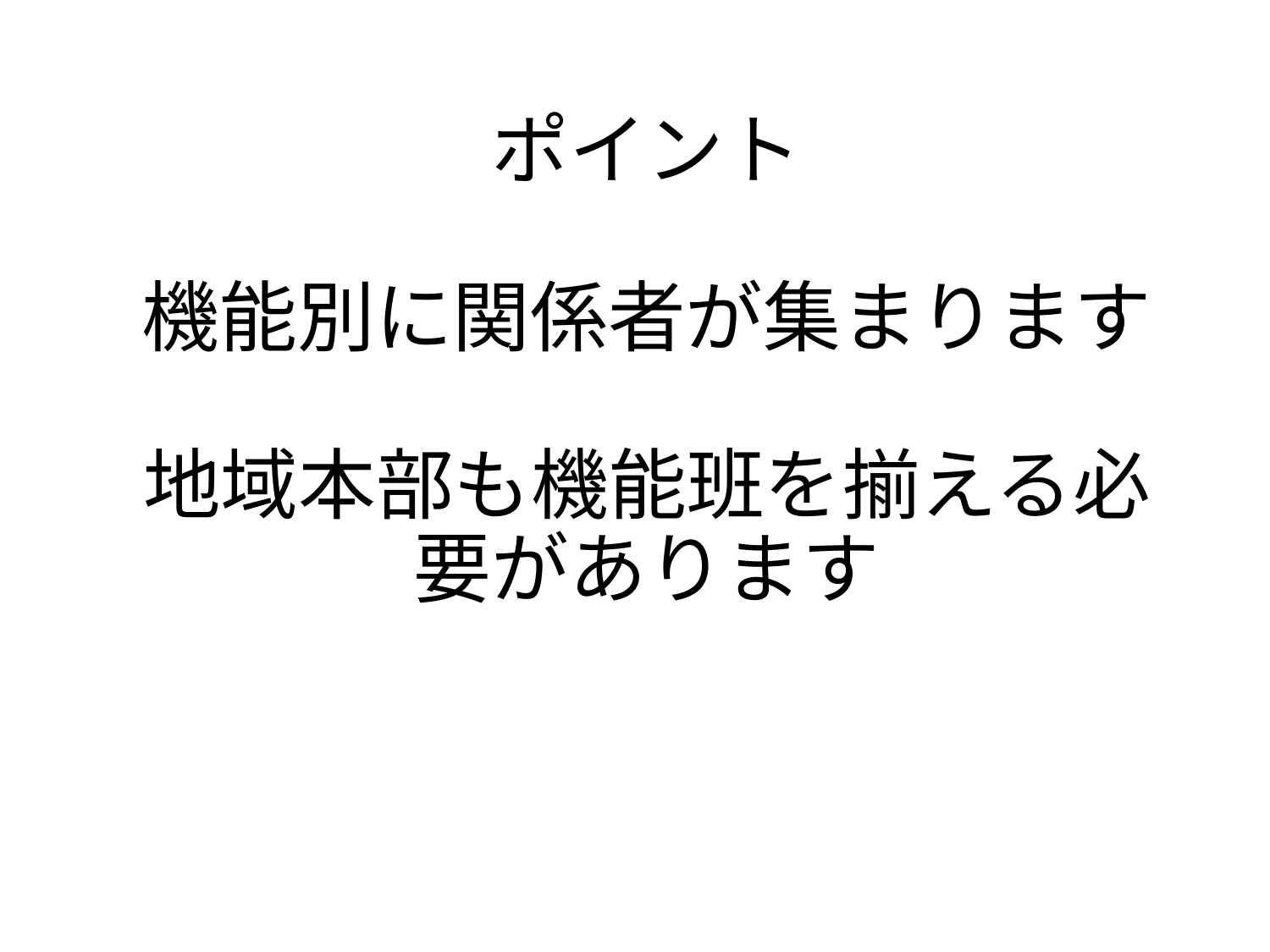

# ポイント 機能別に関係者が集まります 地域本部も機能班を揃える必要があります